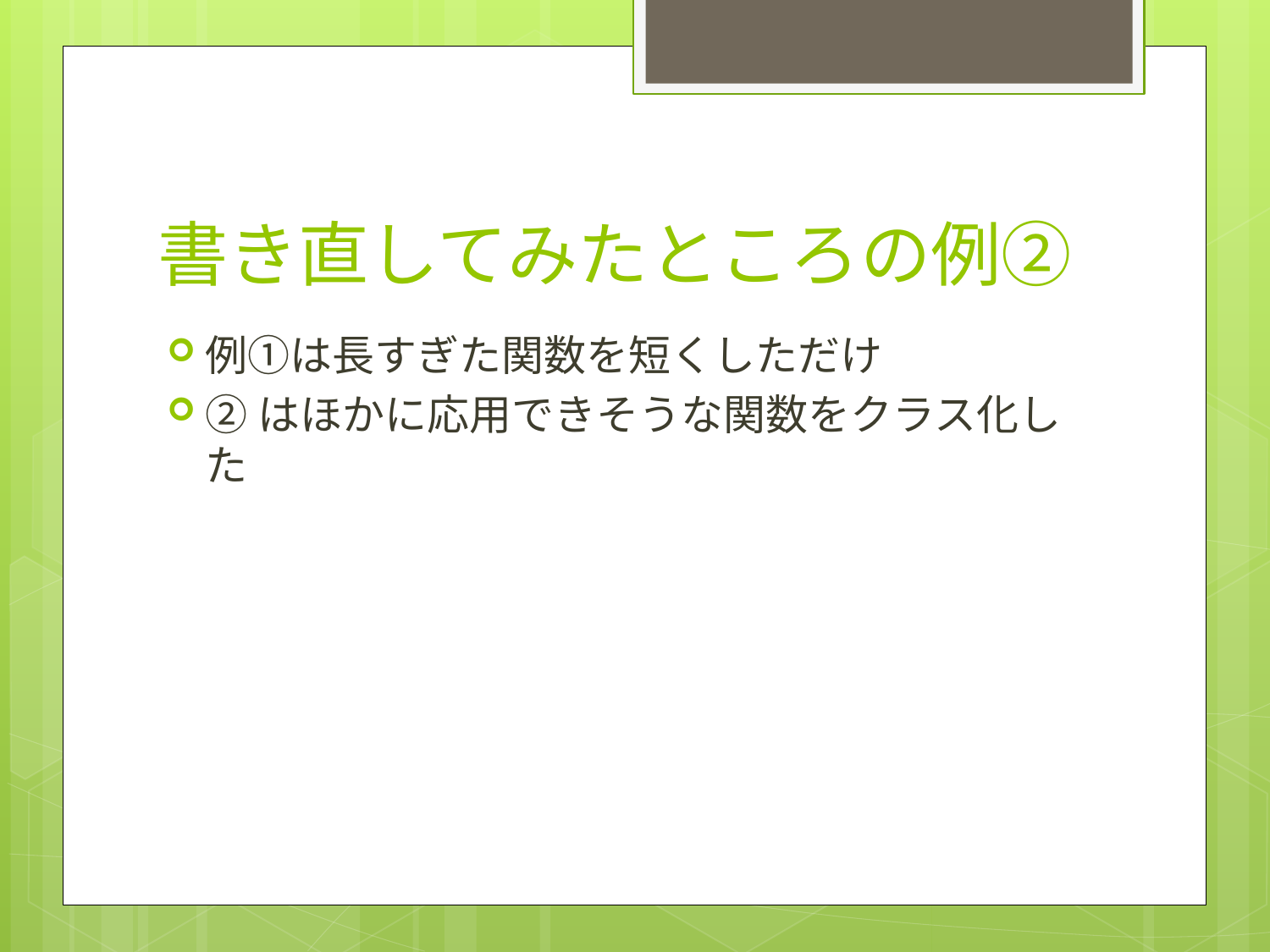

# 書き直してみたところの例②
例①は長すぎた関数を短くしただけ
②はほかに応用できそうな関数をクラス化した